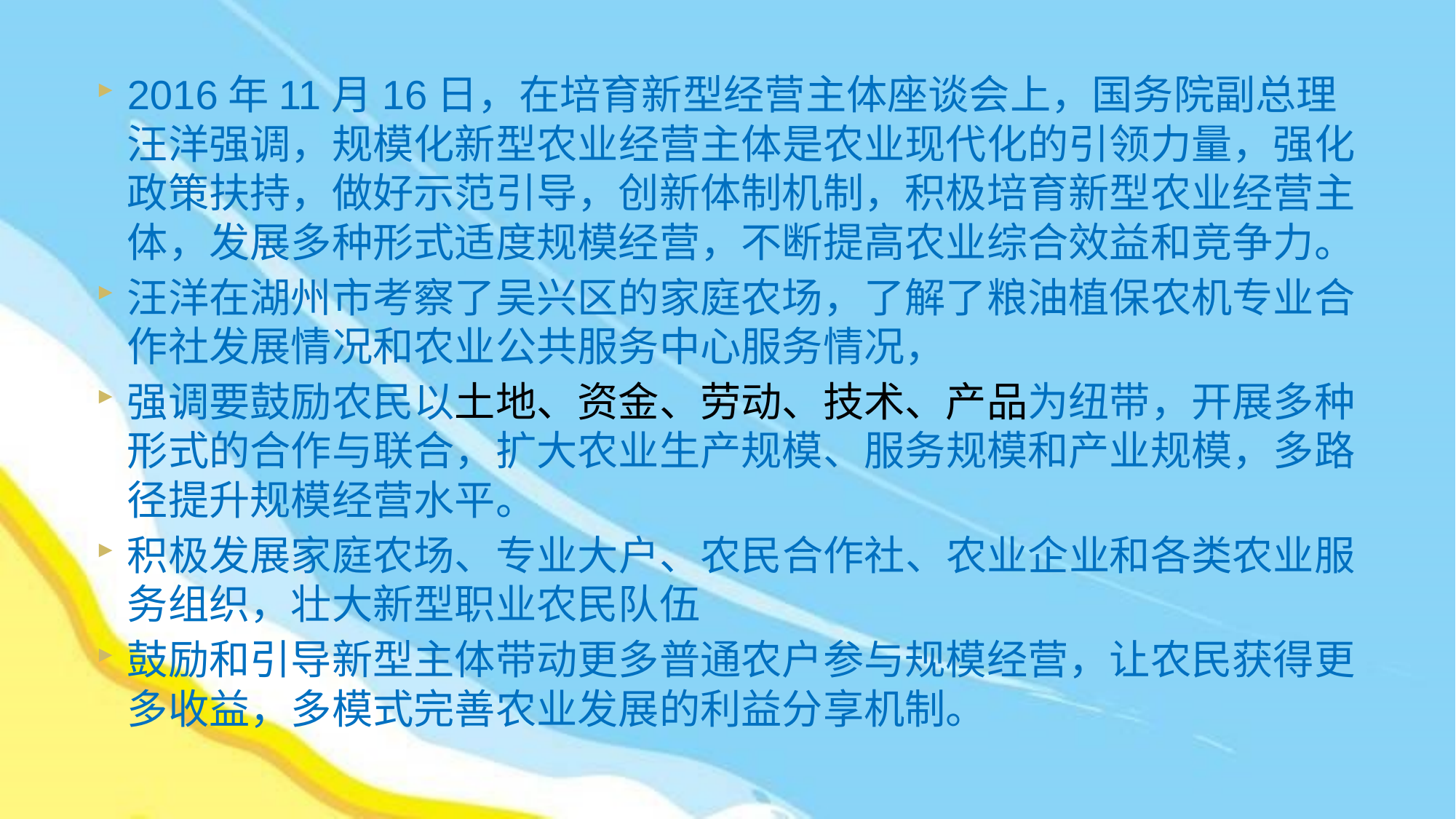

2016年11月16日，在培育新型经营主体座谈会上，国务院副总理汪洋强调，规模化新型农业经营主体是农业现代化的引领力量，强化政策扶持，做好示范引导，创新体制机制，积极培育新型农业经营主体，发展多种形式适度规模经营，不断提高农业综合效益和竞争力。
汪洋在湖州市考察了吴兴区的家庭农场，了解了粮油植保农机专业合作社发展情况和农业公共服务中心服务情况，
强调要鼓励农民以土地、资金、劳动、技术、产品为纽带，开展多种形式的合作与联合，扩大农业生产规模、服务规模和产业规模，多路径提升规模经营水平。
积极发展家庭农场、专业大户、农民合作社、农业企业和各类农业服务组织，壮大新型职业农民队伍
鼓励和引导新型主体带动更多普通农户参与规模经营，让农民获得更多收益，多模式完善农业发展的利益分享机制。